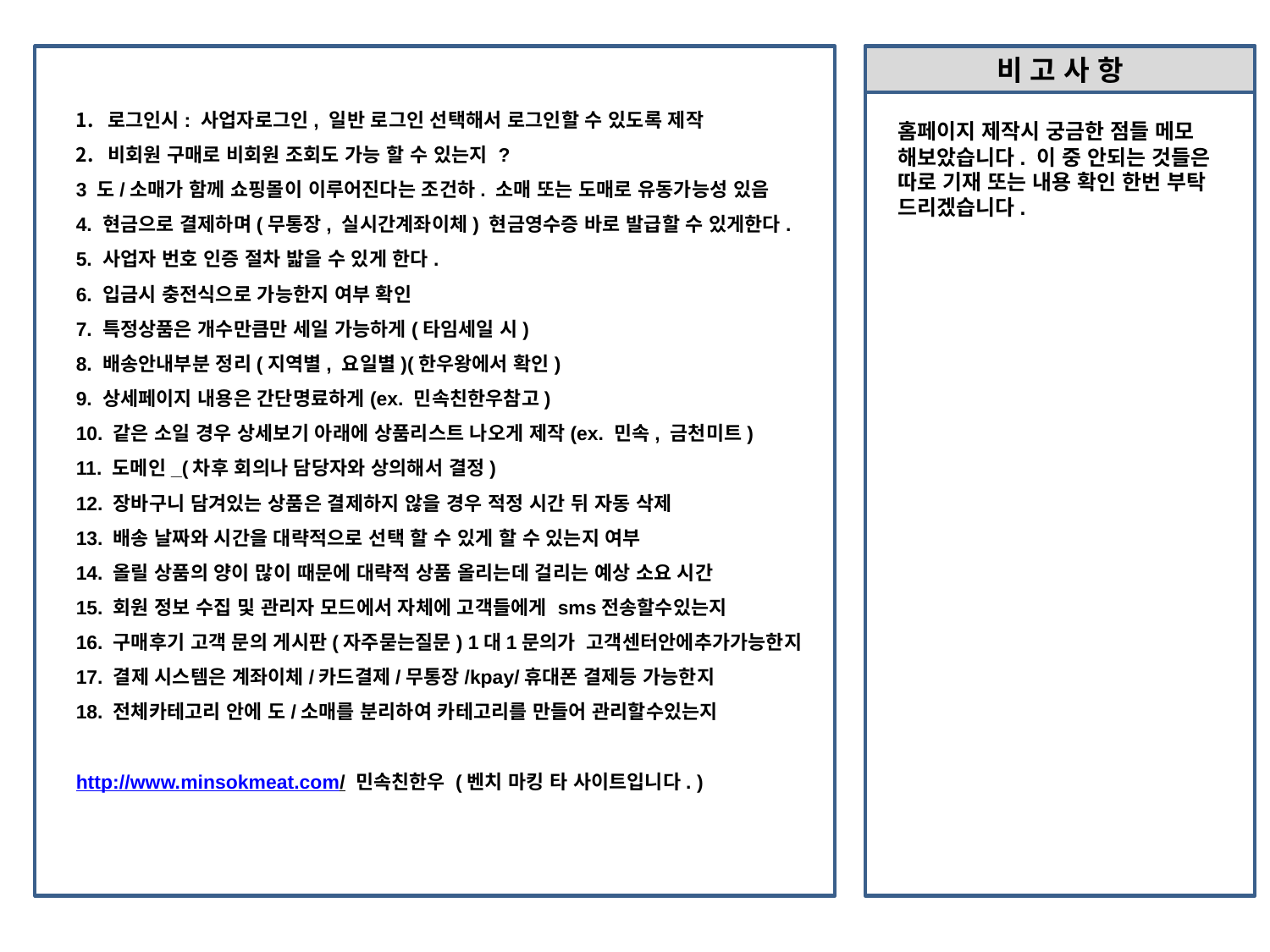

비 고 사 항

로그인시: 사업자로그인, 일반 로그인 선택해서 로그인할 수 있도록 제작
비회원 구매로 비회원 조회도 가능 할 수 있는지 ?
3 도/소매가 함께 쇼핑몰이 이루어진다는 조건하. 소매 또는 도매로 유동가능성 있음
4. 현금으로 결제하며(무통장, 실시간계좌이체) 현금영수증 바로 발급할 수 있게한다.
5. 사업자 번호 인증 절차 밟을 수 있게 한다.
6. 입금시 충전식으로 가능한지 여부 확인
7. 특정상품은 개수만큼만 세일 가능하게(타임세일 시)
8. 배송안내부분 정리(지역별, 요일별)(한우왕에서 확인)
9. 상세페이지 내용은 간단명료하게(ex. 민속친한우참고)
10. 같은 소일 경우 상세보기 아래에 상품리스트 나오게 제작(ex. 민속, 금천미트)
11. 도메인_(차후 회의나 담당자와 상의해서 결정)
12. 장바구니 담겨있는 상품은 결제하지 않을 경우 적정 시간 뒤 자동 삭제
13. 배송 날짜와 시간을 대략적으로 선택 할 수 있게 할 수 있는지 여부
14. 올릴 상품의 양이 많이 때문에 대략적 상품 올리는데 걸리는 예상 소요 시간
15. 회원 정보 수집 및 관리자 모드에서 자체에 고객들에게 sms전송할수있는지
16. 구매후기 고객 문의 게시판(자주묻는질문) 1대1문의가  고객센터안에추가가능한지
17. 결제 시스템은 계좌이체/카드결제/무통장/kpay/휴대폰 결제등 가능한지
18. 전체카테고리 안에 도/소매를 분리하여 카테고리를 만들어 관리할수있는지

http://www.minsokmeat.com/ 민속친한우 (벤치 마킹 타 사이트입니다. )
홈페이지 제작시 궁금한 점들 메모
해보았습니다. 이 중 안되는 것들은
따로 기재 또는 내용 확인 한번 부탁
드리겠습니다.